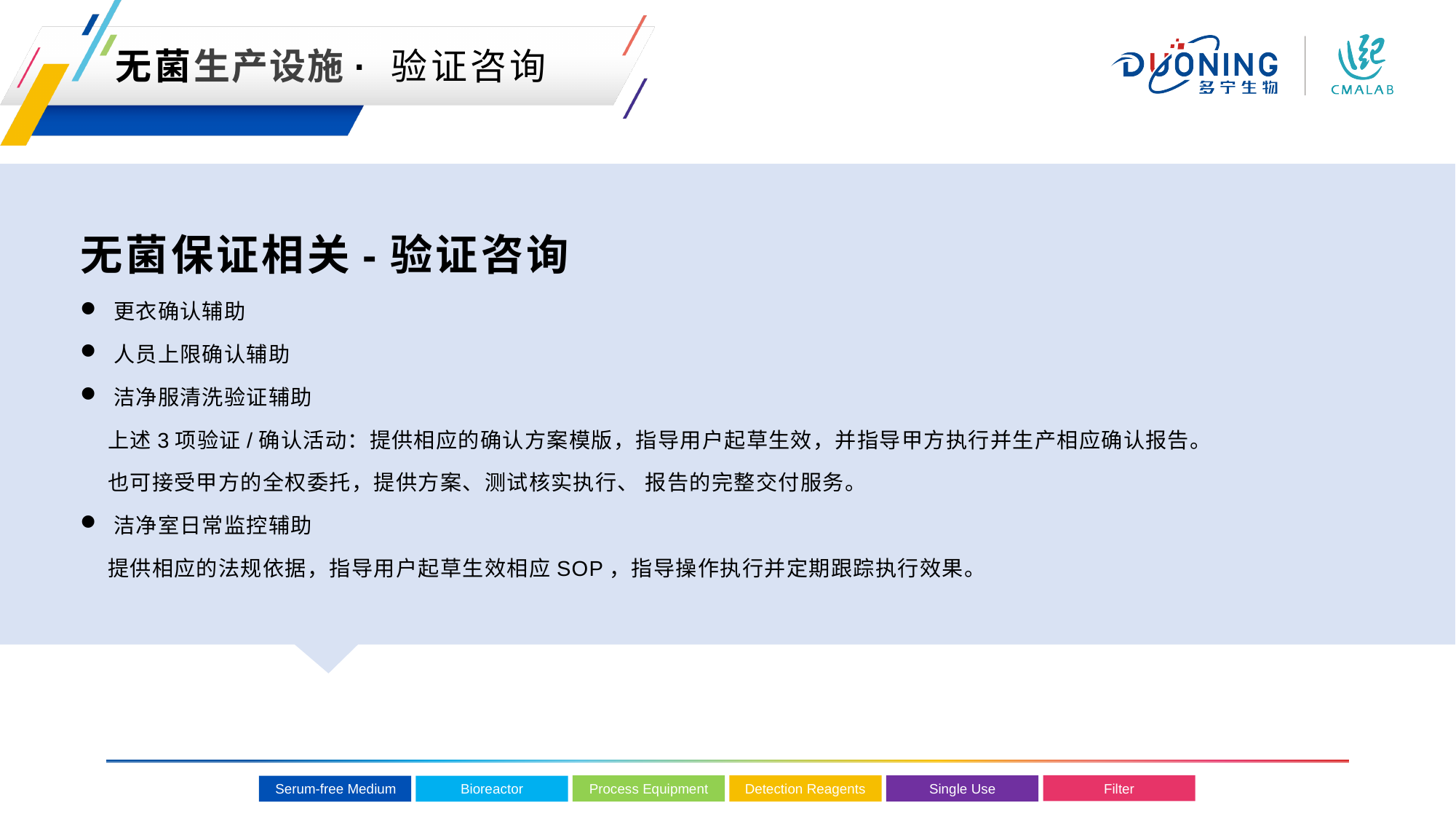

无菌生产设施· 验证咨询

无菌保证相关-验证咨询
更衣确认辅助
人员上限确认辅助
洁净服清洗验证辅助
    上述3项验证/确认活动：提供相应的确认方案模版，指导用户起草生效，并指导甲方执行并生产相应确认报告。
    也可接受甲方的全权委托，提供方案、测试核实执行、 报告的完整交付服务。
洁净室日常监控辅助
    提供相应的法规依据，指导用户起草生效相应SOP，指导操作执行并定期跟踪执行效果。